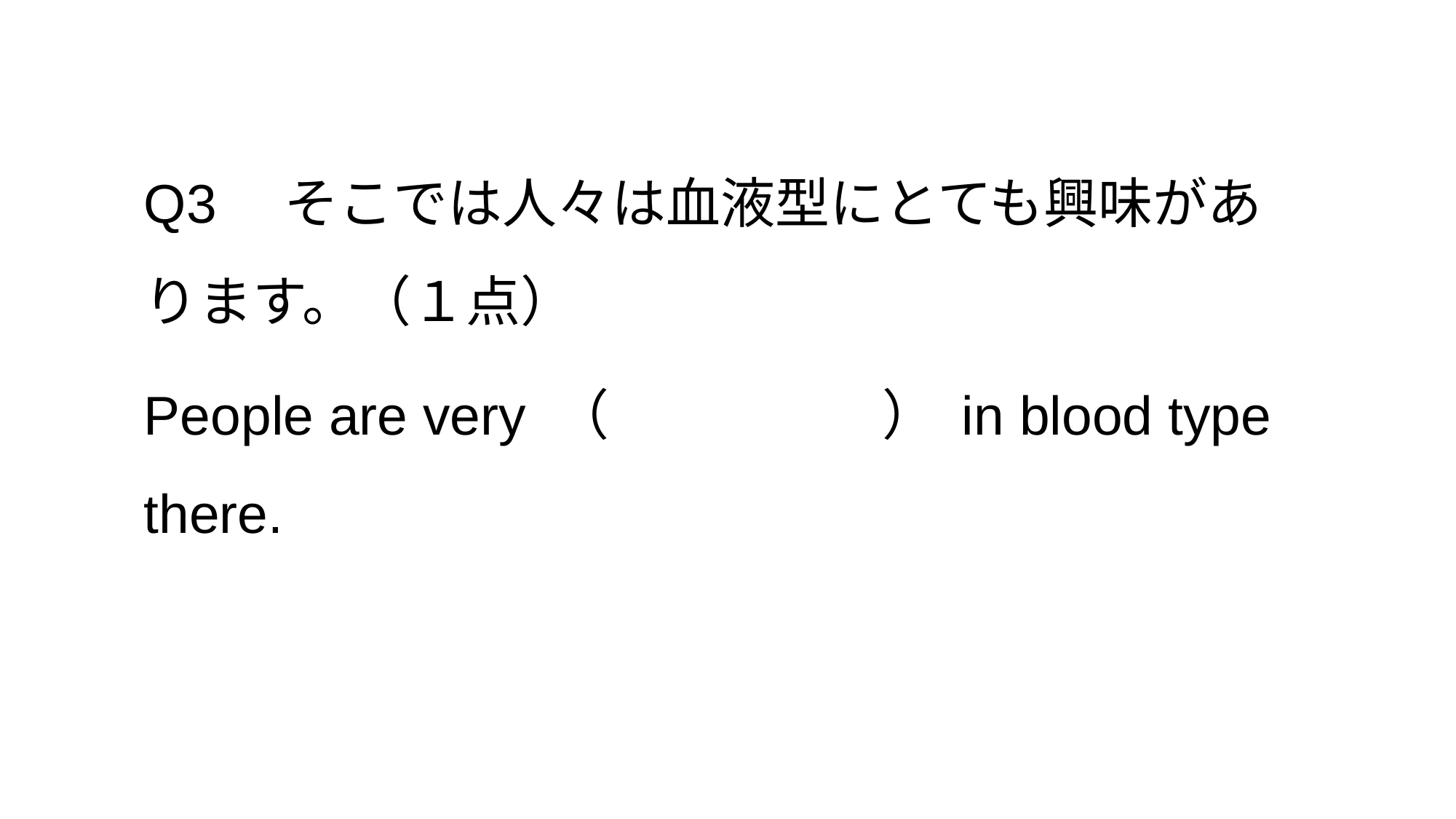

Q3　そこでは人々は血液型にとても興味があります。（１点）
People are very （　　　　　） in blood type there.